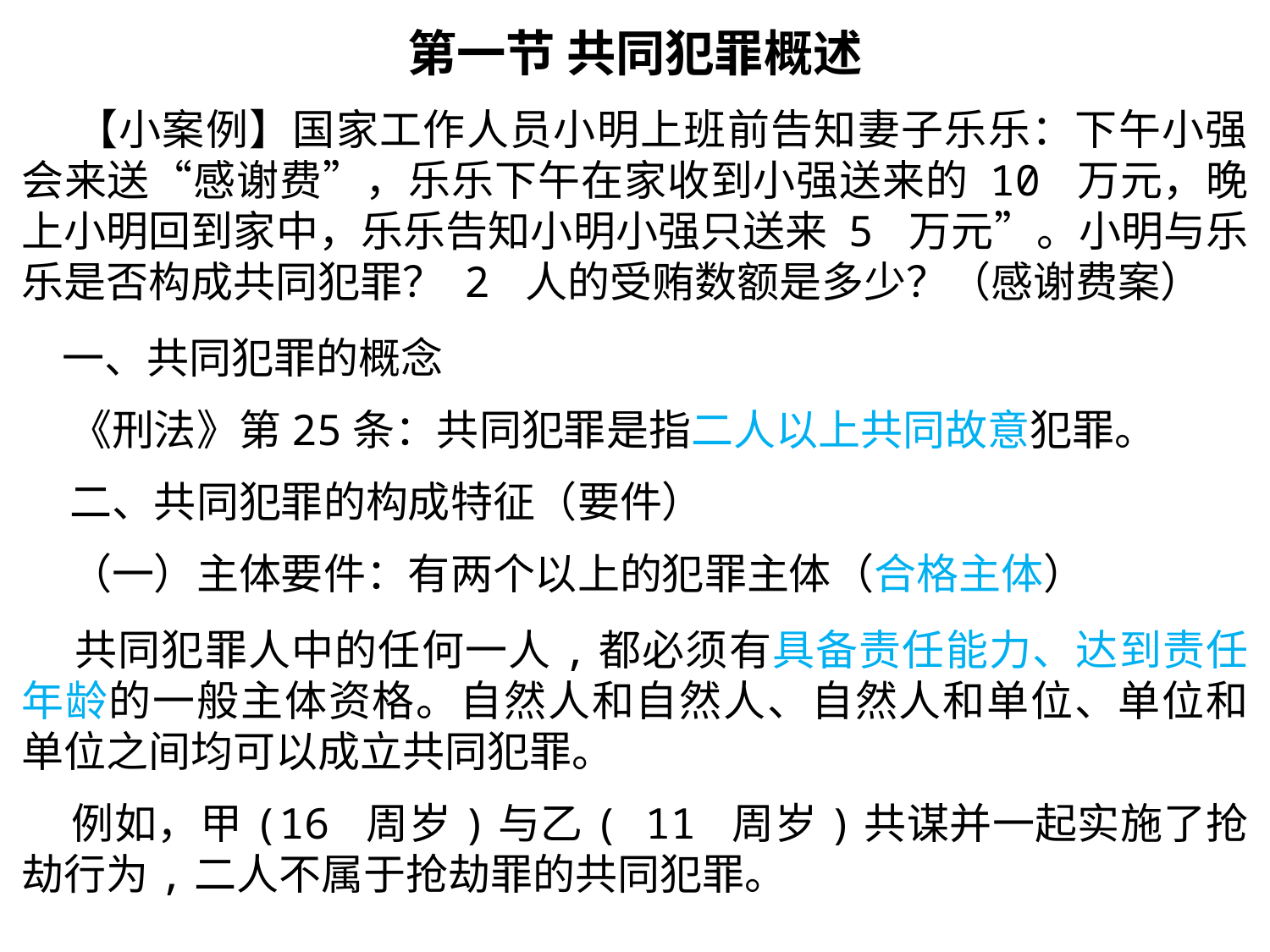

第一节 共同犯罪概述

    【小案例】国家工作人员小明上班前告知妻子乐乐：下午小强会来送“感谢费”，乐乐下午在家收到小强送来的 10 万元，晚上小明回到家中，乐乐告知小明小强只送来 5 万元”。小明与乐乐是否构成共同犯罪？ 2 人的受贿数额是多少？（感谢费案）

    一、共同犯罪的概念

    《刑法》第25条：共同犯罪是指二人以上共同故意犯罪。

    二、共同犯罪的构成特征（要件）

    （一）主体要件：有两个以上的犯罪主体（合格主体）

    共同犯罪人中的任何一人,都必须有具备责任能力、达到责任年龄的一般主体资格。自然人和自然人、自然人和单位、单位和单位之间均可以成立共同犯罪。

    例如，甲(16 周岁)与乙( 11 周岁)共谋并一起实施了抢劫行为,二人不属于抢劫罪的共同犯罪。